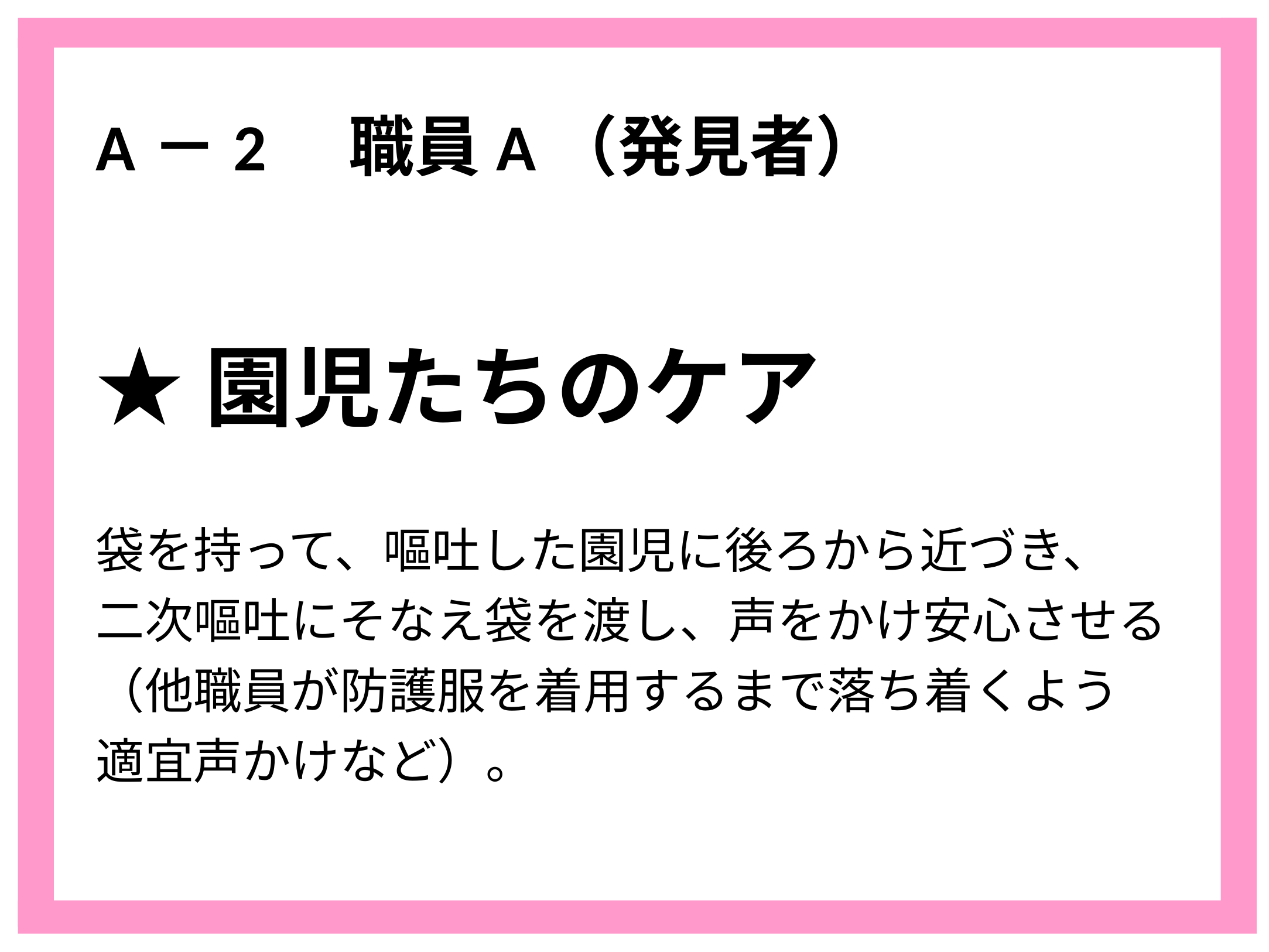

感染性胃腸炎疑似例発生時アクションカード例

# A－2　職員A（発見者）

★園児たちのケア

袋を持って、嘔吐した園児に後ろから近づき、
二次嘔吐にそなえ袋を渡し、声をかけ安心させる
（他職員が防護服を着用するまで落ち着くよう
適宜声かけなど）。